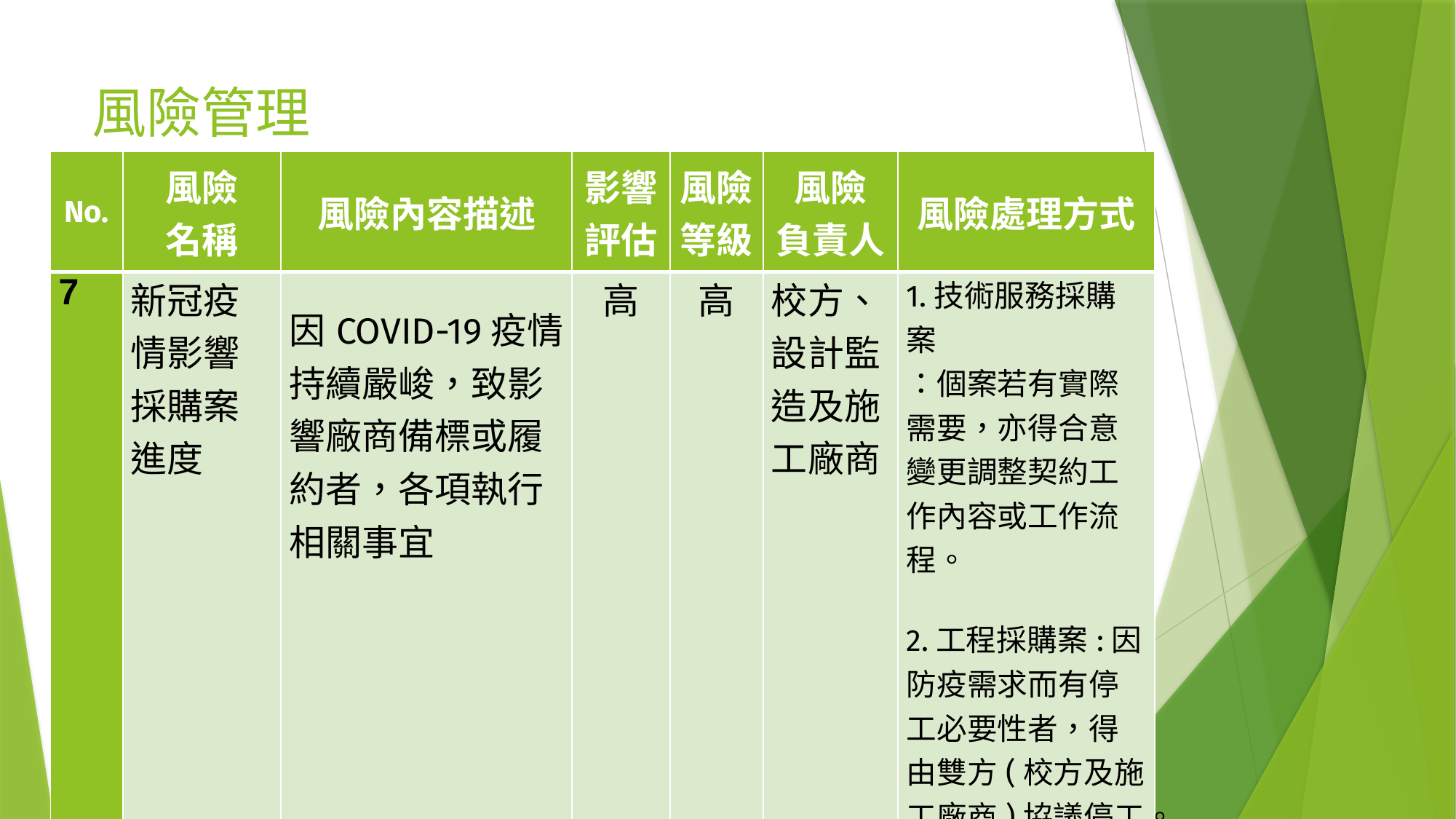

# 風險管理
| No. | 風險 名稱 | 風險內容描述 | 影響評估 | 風險等級 | 風險 負責人 | 風險處理方式 |
| --- | --- | --- | --- | --- | --- | --- |
| 7 | 新冠疫情影響採購案進度 | 因COVID-19疫情持續嚴峻，致影響廠商備標或履約者，各項執行相關事宜 | 高 | 高 | 校方、 設計監造及施工廠商 | 1.技術服務採購案 ：個案若有實際需要，亦得合意變更調整契約工作內容或工作流程。 2.工程採購案:因防疫需求而有停工必要性者，得由雙方(校方及施工廠商)協議停工。 |